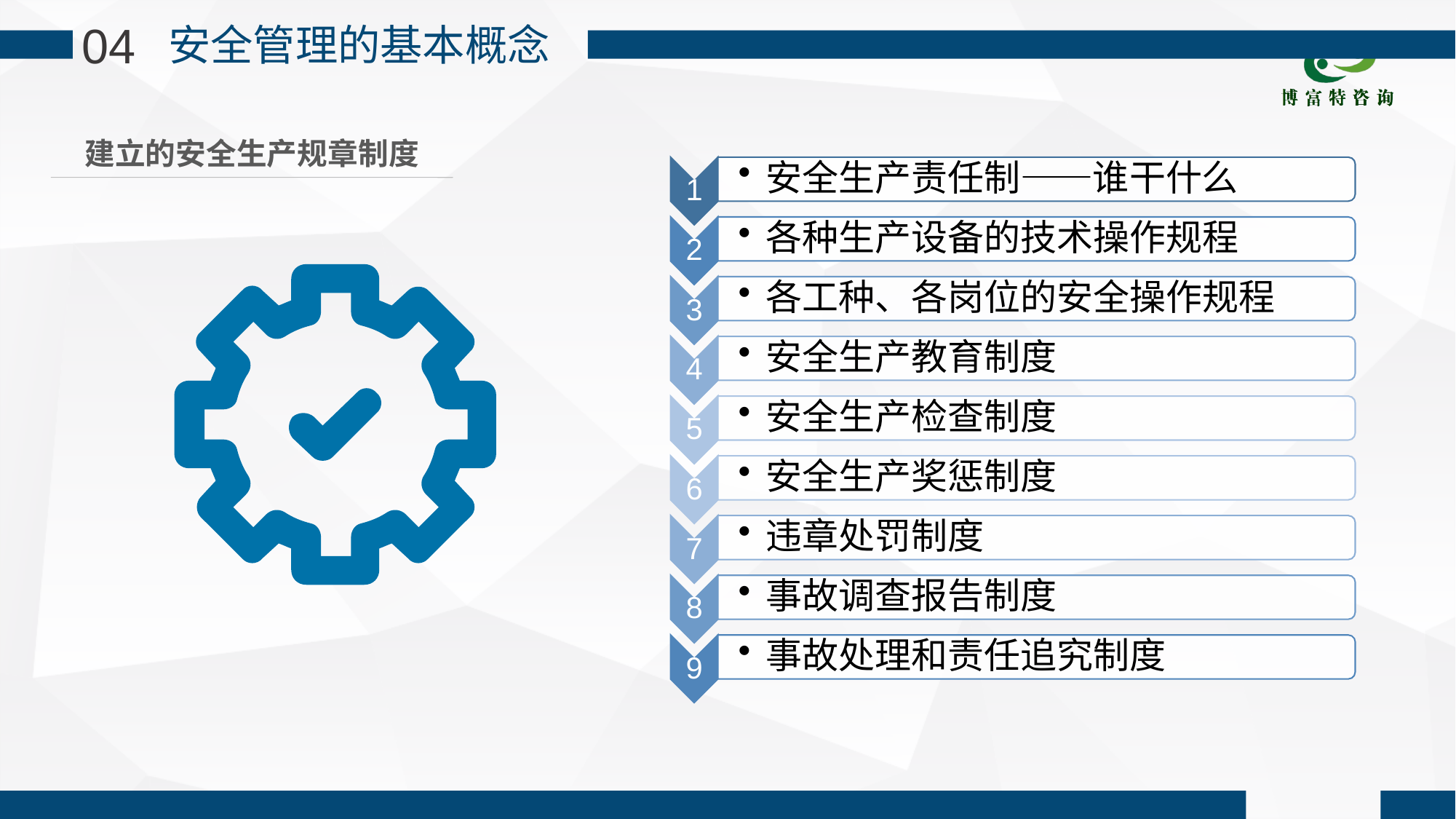

04
安全管理的基本概念

建立的安全生产规章制度

安全生产责任制——谁干什么

1

各种生产设备的技术操作规程

2

各工种、各岗位的安全操作规程

3

安全生产教育制度

4
安全生产检查制度

5
安全生产奖惩制度

6
违章处罚制度

7
事故调查报告制度

8
事故处理和责任追究制度

9